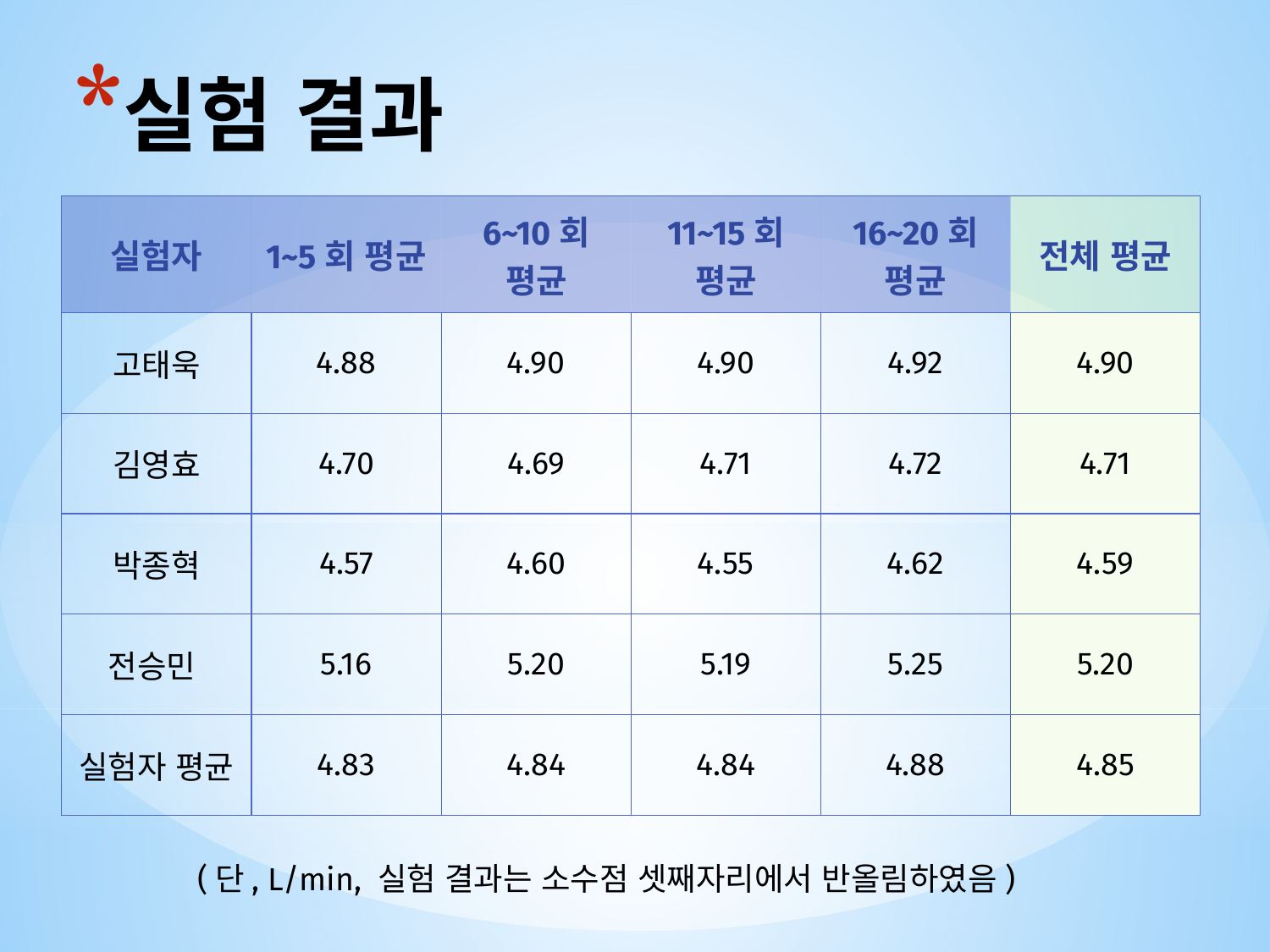

# 실험 결과
| 실험자 | 1~5회 평균 | 6~10회 평균 | 11~15회 평균 | 16~20회 평균 | 전체 평균 |
| --- | --- | --- | --- | --- | --- |
| 고태욱 | 4.88 | 4.90 | 4.90 | 4.92 | 4.90 |
| 김영효 | 4.70 | 4.69 | 4.71 | 4.72 | 4.71 |
| 박종혁 | 4.57 | 4.60 | 4.55 | 4.62 | 4.59 |
| 전승민 | 5.16 | 5.20 | 5.19 | 5.25 | 5.20 |
| 실험자 평균 | 4.83 | 4.84 | 4.84 | 4.88 | 4.85 |
(단, L/min, 실험 결과는 소수점 셋째자리에서 반올림하였음)